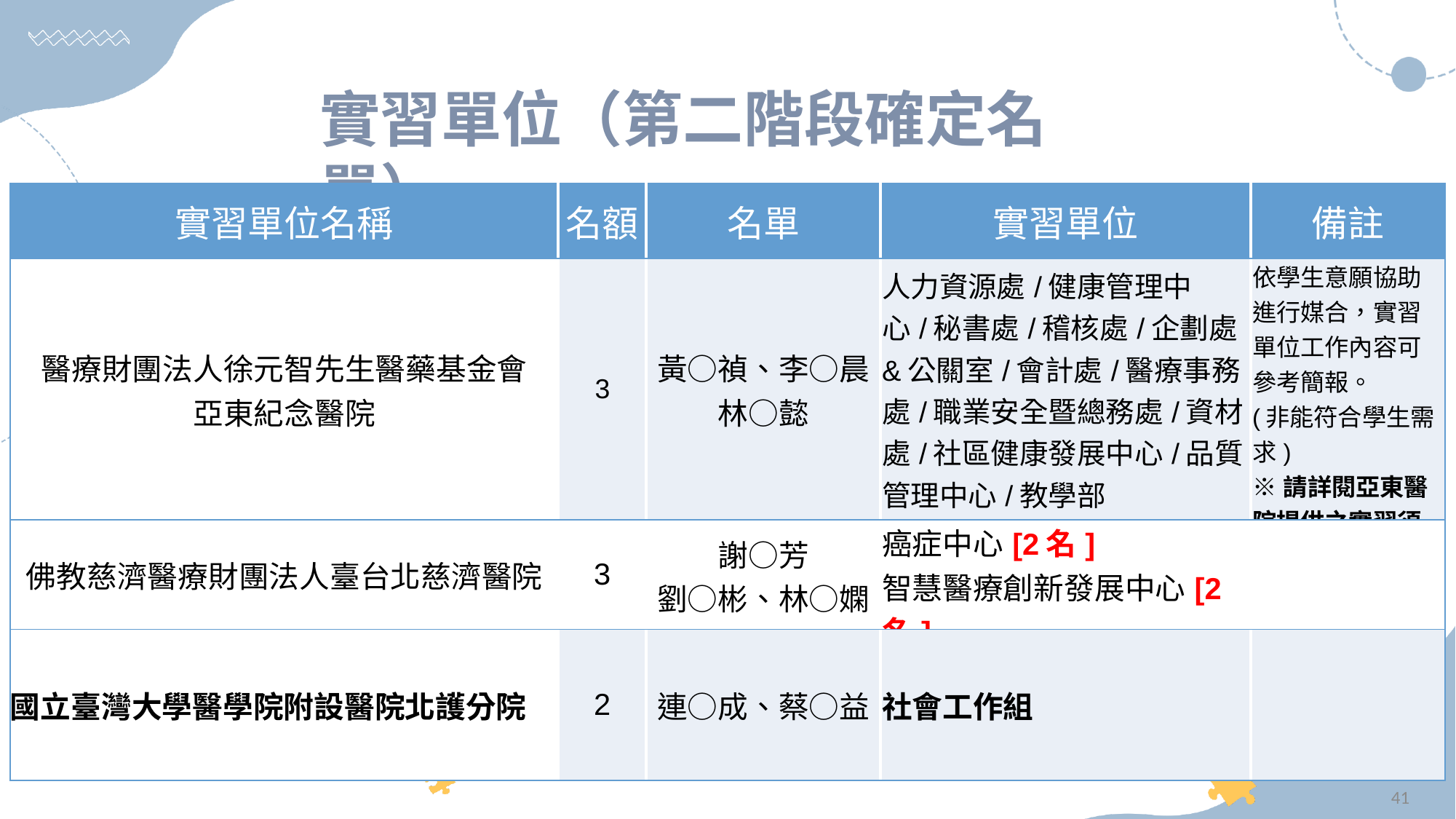

實習單位（第二階段確定名單）
| 實習單位名稱 | 名額 | 名單 | 實習單位 | 備註 |
| --- | --- | --- | --- | --- |
| 醫療財團法人徐元智先生醫藥基金會 亞東紀念醫院 | 3 | 黃○禎、李○晨、林○懿 | 人力資源處/健康管理中心/秘書處/稽核處/企劃處&公關室/會計處/醫療事務處/職業安全暨總務處/資材處/社區健康發展中心/品質管理中心/教學部 | 依學生意願協助進行媒合，實習單位工作內容可參考簡報。 (非能符合學生需求) ※請詳閱亞東醫院提供之實習須知檔案 |
| 佛教慈濟醫療財團法人臺台北慈濟醫院 | 3 | 謝○芳 劉○彬、林○嫻 | 癌症中心[2名] 智慧醫療創新發展中心[2名] |  |
| 國立臺灣大學醫學院附設醫院北護分院 | 2 | 連○成、蔡○益 | 社會工作組 |  |
41